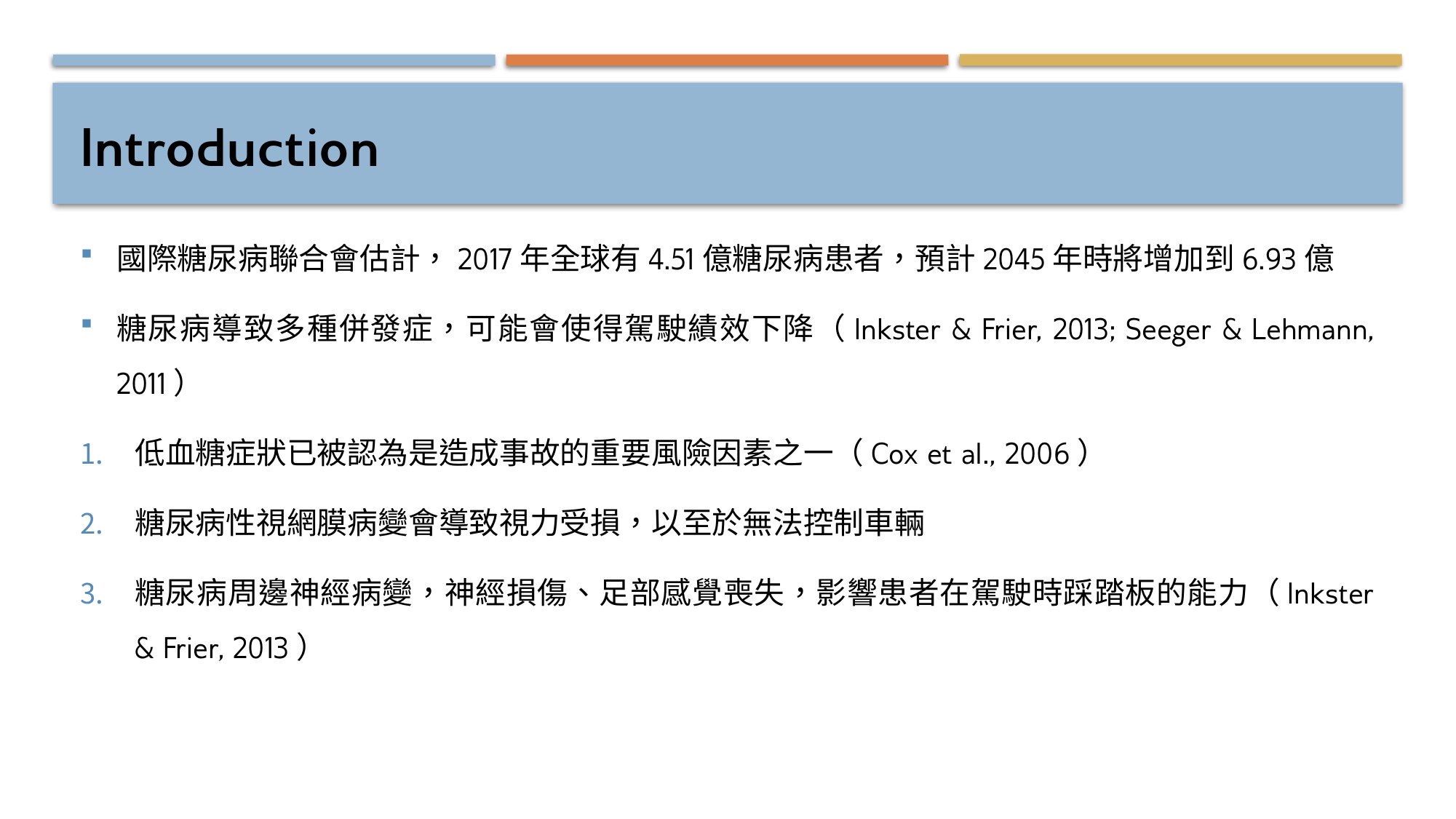

# Introduction
國際糖尿病聯合會估計，2017年全球有4.51億糖尿病患者，預計2045年時將增加到6.93億
糖尿病導致多種併發症，可能會使得駕駛績效下降（Inkster & Frier, 2013; Seeger & Lehmann, 2011）
低血糖症狀已被認為是造成事故的重要風險因素之一（Cox et al., 2006）
糖尿病性視網膜病變會導致視力受損，以至於無法控制車輛
糖尿病周邊神經病變，神經損傷、足部感覺喪失，影響患者在駕駛時踩踏板的能力（Inkster & Frier, 2013）